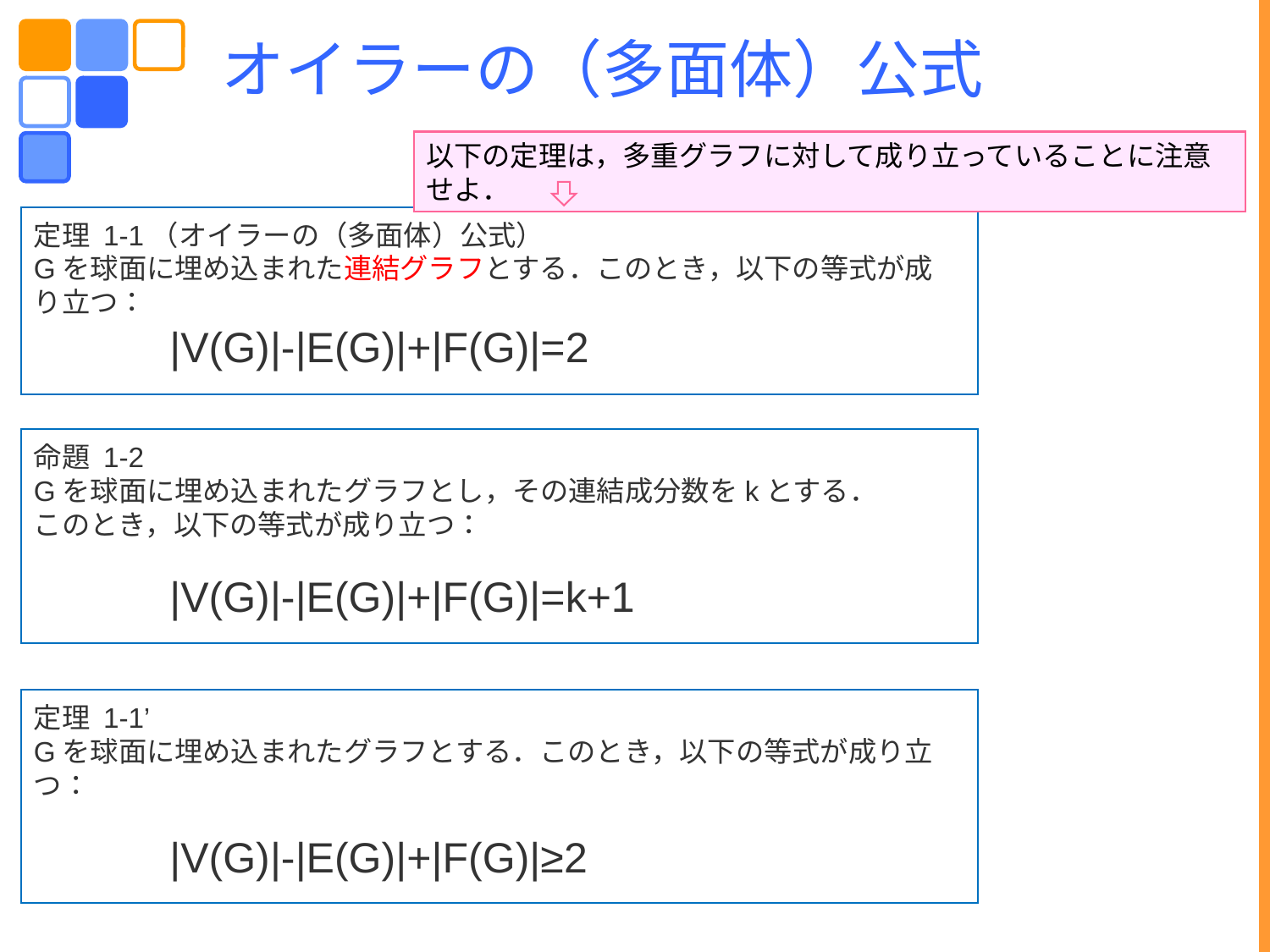

オイラーの（多面体）公式
以下の定理は，多重グラフに対して成り立っていることに注意せよ．

定理 1-1（オイラーの（多面体）公式）
Gを球面に埋め込まれた連結グラフとする．このとき，以下の等式が成り立つ：
 |V(G)|-|E(G)|+|F(G)|=2

命題 1-2
Gを球面に埋め込まれたグラフとし，その連結成分数をkとする．
このとき，以下の等式が成り立つ：
 |V(G)|-|E(G)|+|F(G)|=k+1

定理 1-1’
Gを球面に埋め込まれたグラフとする．このとき，以下の等式が成り立つ：
 |V(G)|-|E(G)|+|F(G)|≥2